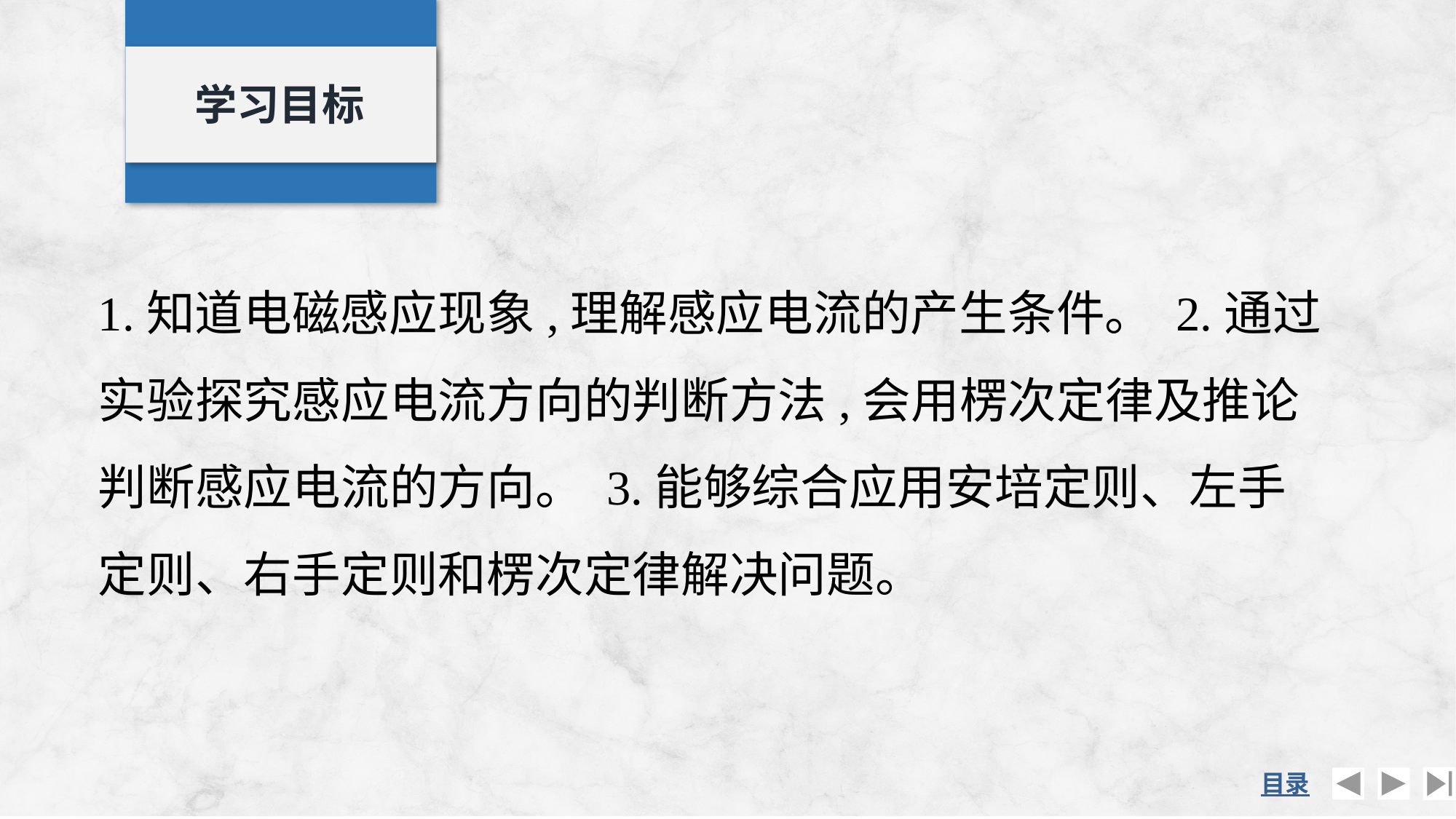

学习目标
1.知道电磁感应现象,理解感应电流的产生条件。 2.通过实验探究感应电流方向的判断方法,会用楞次定律及推论判断感应电流的方向。 3.能够综合应用安培定则、左手定则、右手定则和楞次定律解决问题。